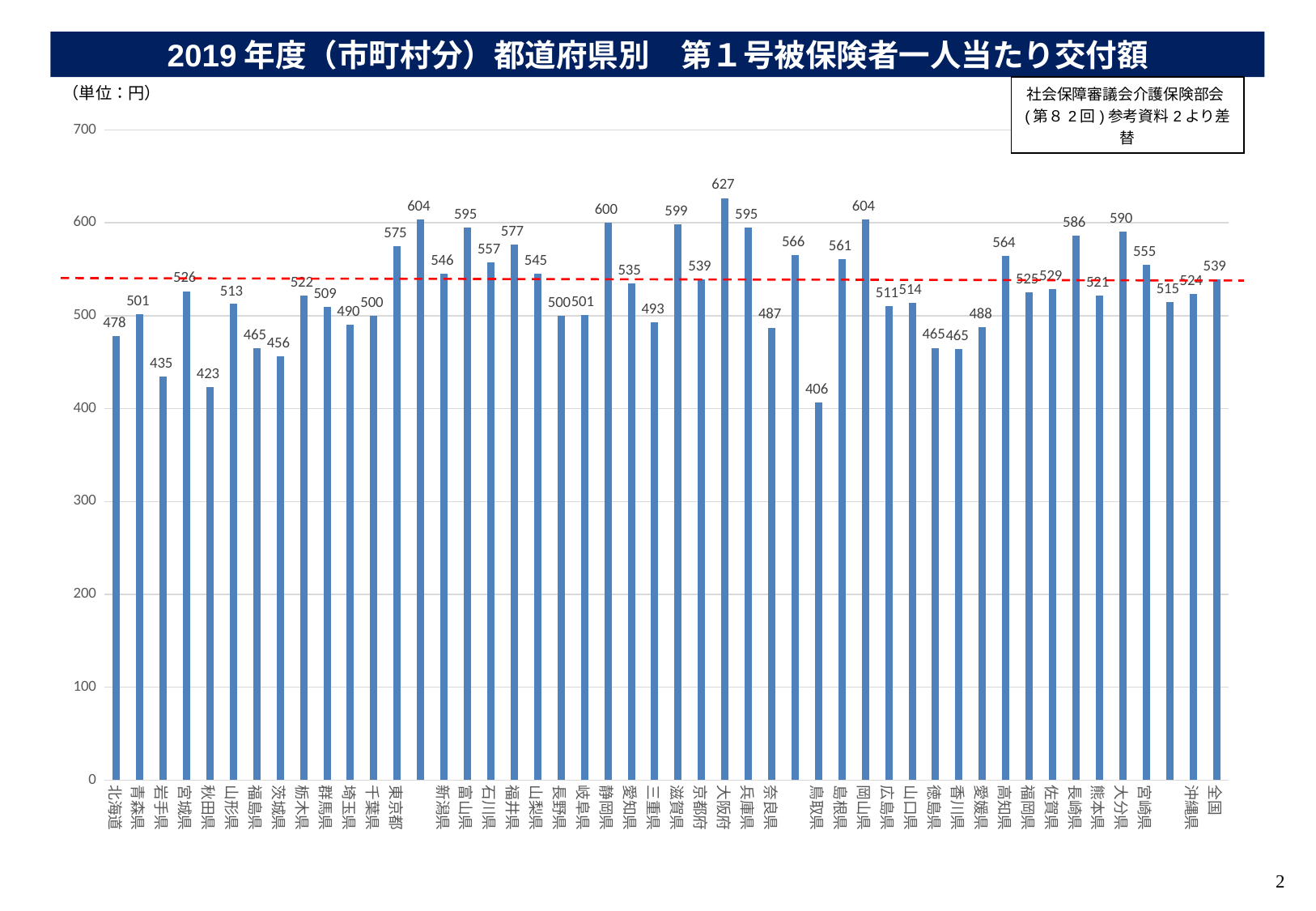

2019年度（市町村分）都道府県別　第１号被保険者一人当たり交付額
○参考資料１　保険者機能
・P22 数値の修正
＋右上に差替のクレジット追加

### Chart

| Category | 1人当たり交付額（円） |
|---|---|
| 北海道 | 478.3546083413281 |
| 青森県 | 501.4885339390571 |
| 岩手県 | 434.5050853591729 |
| 宮城県 | 526.4522491569637 |
| 秋田県 | 423.2048921803894 |
| 山形県 | 512.6029469438064 |
| 福島県 | 465.0536979762803 |
| 茨城県 | 456.42060618474716 |
| 栃木県 | 521.742933045687 |
| 群馬県 | 509.1325123057552 |
| 埼玉県 | 490.424447968667 |
| 千葉県 | 499.6103096525765 |
| 東京都 | 574.8260561716684 |
| 神奈川県 | 603.6448224208407 |
| 新潟県 | 545.6341643872472 |
| 富山県 | 594.9854601103893 |
| 石川県 | 557.3447941317811 |
| 福井県 | 577.0053822709292 |
| 山梨県 | 545.1855270295434 |
| 長野県 | 499.8071207917614 |
| 岐阜県 | 501.1208419771619 |
| 静岡県 | 600.4072881980925 |
| 愛知県 | 534.5613868110347 |
| 三重県 | 493.0219029169035 |
| 滋賀県 | 598.7478122601768 |
| 京都府 | 539.0800624867325 |
| 大阪府 | 626.7177076447139 |
| 兵庫県 | 594.9633426140907 |
| 奈良県 | 487.3078030103303 |
| 和歌山県 | 565.5884194103967 |
| 鳥取県 | 406.4797153024911 |
| 島根県 | 561.1444534165557 |
| 岡山県 | 603.8503739233861 |
| 広島県 | 510.59489387880654 |
| 山口県 | 514.1554222081554 |
| 徳島県 | 465.40862268206916 |
| 香川県 | 464.63548057769754 |
| 愛媛県 | 487.5529751286742 |
| 高知県 | 564.1210963021038 |
| 福岡県 | 525.0137493702716 |
| 佐賀県 | 528.8153483941994 |
| 長崎県 | 586.1049313406189 |
| 熊本県 | 521.4346791583017 |
| 大分県 | 590.4473548453312 |
| 宮崎県 | 555.0026708781382 |
| 鹿児島県 | 514.6253077301823 |
| 沖縄県 | 523.7802929385298 |
| 全国 | 538.9768024667891 |
| 社会保障審議会介護保険部会(第８2回)参考資料2より差替 |
| --- |
（単位：円）
2